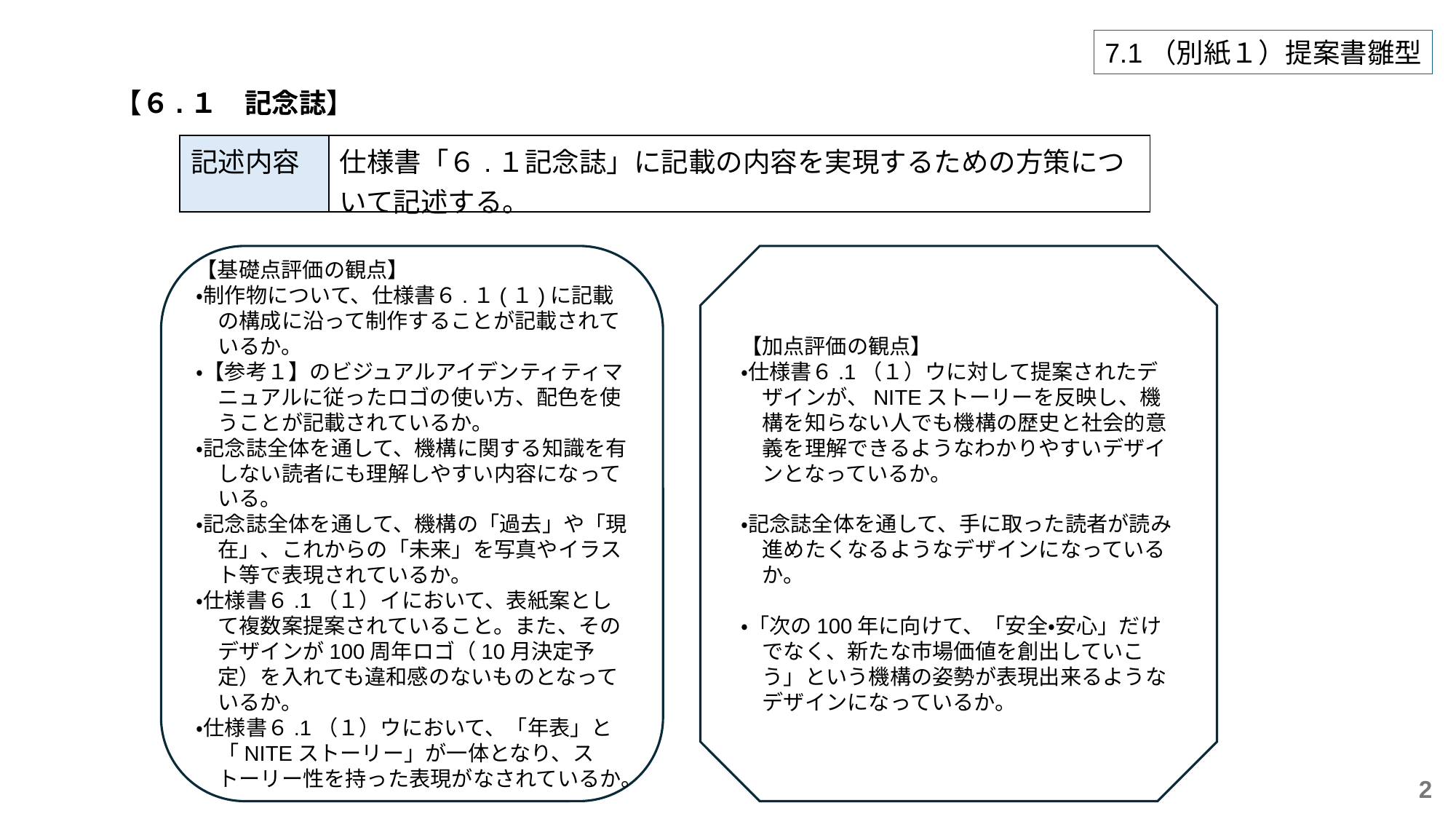

7.1（別紙１）提案書雛型
【６.１　記念誌】
| 記述内容 | 仕様書「６.１記念誌」に記載の内容を実現するための方策について記述する。 |
| --- | --- |
【基礎点評価の観点】
・制作物について、仕様書６.１(１)に記載の構成に沿って制作することが記載されているか。
・【参考１】のビジュアルアイデンティティマニュアルに従ったロゴの使い方、配色を使うことが記載されているか。
・記念誌全体を通して、機構に関する知識を有しない読者にも理解しやすい内容になっている。
・記念誌全体を通して、機構の「過去」や「現在」、これからの「未来」を写真やイラスト等で表現されているか。
・仕様書６.1（１）イにおいて、表紙案として複数案提案されていること。また、そのデザインが100周年ロゴ（10月決定予定）を入れても違和感のないものとなっているか。
・仕様書６.1（１）ウにおいて、「年表」と「NITEストーリー」が一体となり、ストーリー性を持った表現がなされているか。
【加点評価の観点】
・仕様書６.1（１）ウに対して提案されたデザインが、NITEストーリーを反映し、機構を知らない人でも機構の歴史と社会的意義を理解できるようなわかりやすいデザインとなっているか。

・記念誌全体を通して、手に取った読者が読み進めたくなるようなデザインになっているか。

・「次の100年に向けて、「安全・安心」だけでなく、新たな市場価値を創出していこう」という機構の姿勢が表現出来るようなデザインになっているか。
2